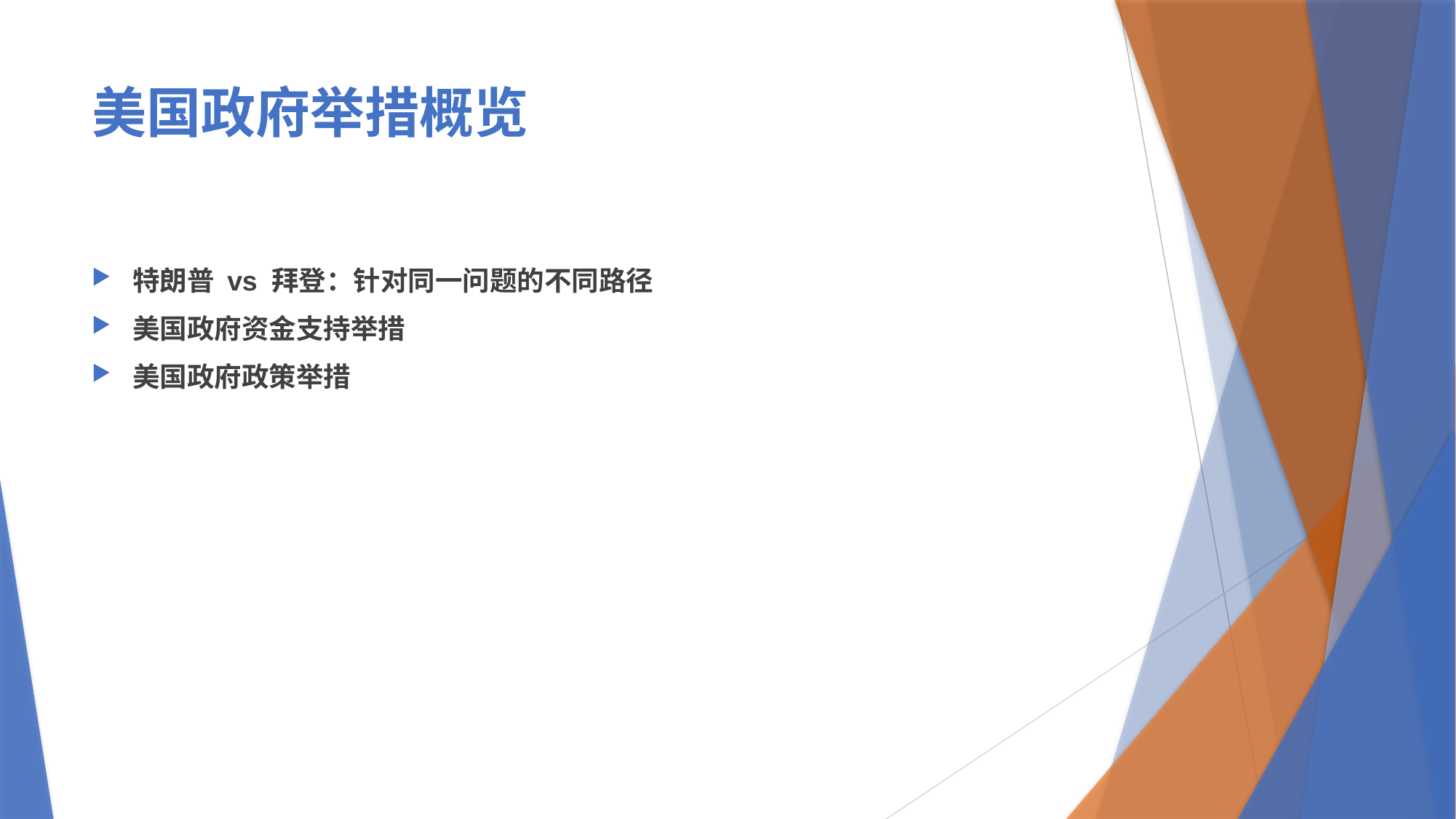

# 美国政府举措概览
特朗普 vs 拜登：针对同一问题的不同路径
美国政府资金支持举措
美国政府政策举措